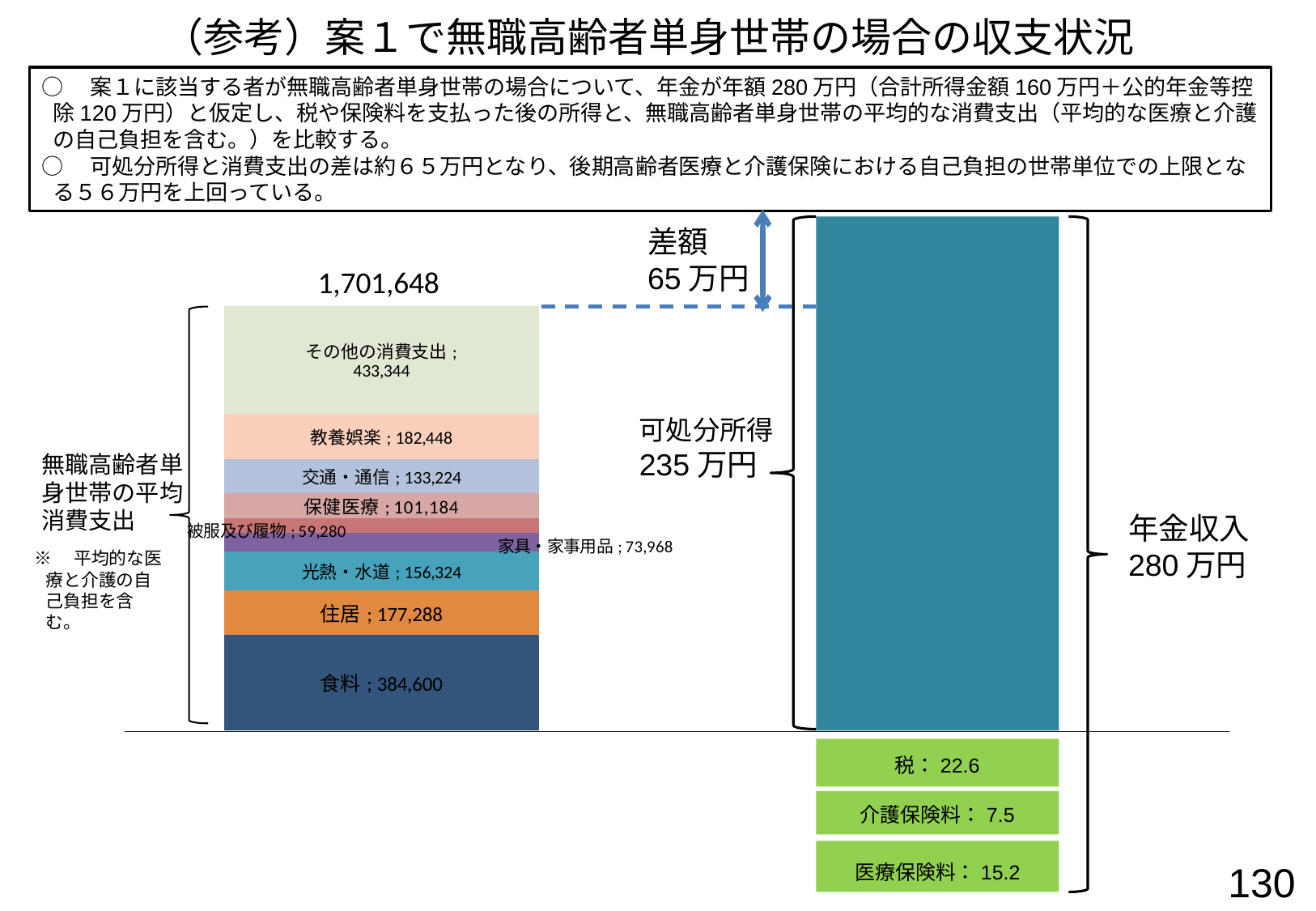

（参考）案１で無職高齢者単身世帯の場合の収支状況
○　案１に該当する者が無職高齢者単身世帯の場合について、年金が年額280万円（合計所得金額160万円＋公的年金等控除120万円）と仮定し、税や保険料を支払った後の所得と、無職高齢者単身世帯の平均的な消費支出（平均的な医療と介護の自己負担を含む。）を比較する。
○　可処分所得と消費支出の差は約６５万円となり、後期高齢者医療と介護保険における自己負担の世帯単位での上限となる５６万円を上回っている。

可処分所得
235万円
無職高齢者単身世帯の平均消費支出
年金収入280万円

税：22.6

介護保険料：7.5

医療保険料：15.2

差額
65万円

[unsupported chart]

※　平均的な医療と介護の自己負担を含む。
130